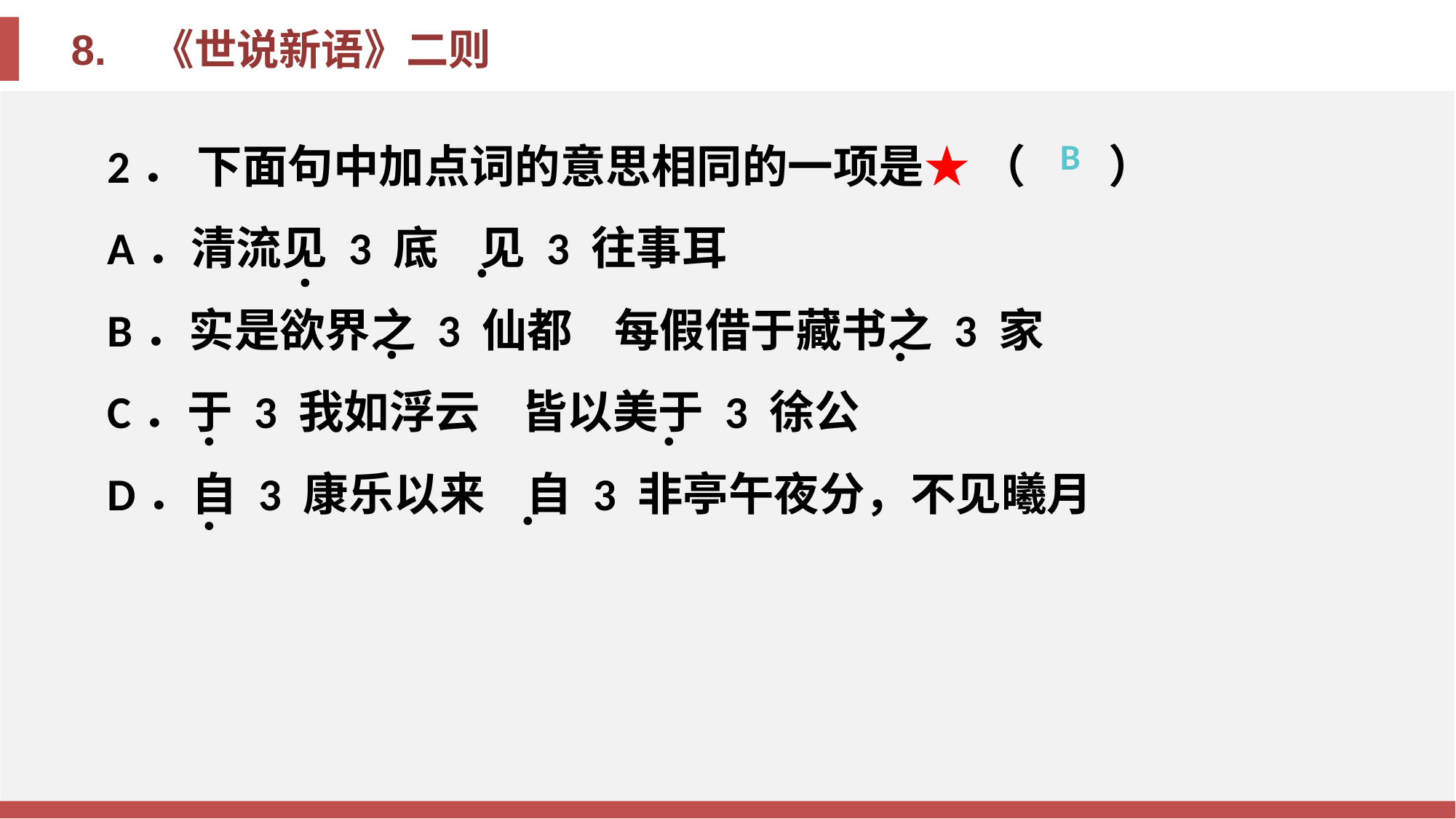

2． 下面句中加点词的意思相同的一项是★ （        ）
A．清流见 3 底    见 3 往事耳
B．实是欲界之 3 仙都    每假借于藏书之 3 家
C．于 3 我如浮云    皆以美于 3 徐公
D．自 3 康乐以来    自 3 非亭午夜分，不见曦月
·
·
·
·
·
·
·
·
B